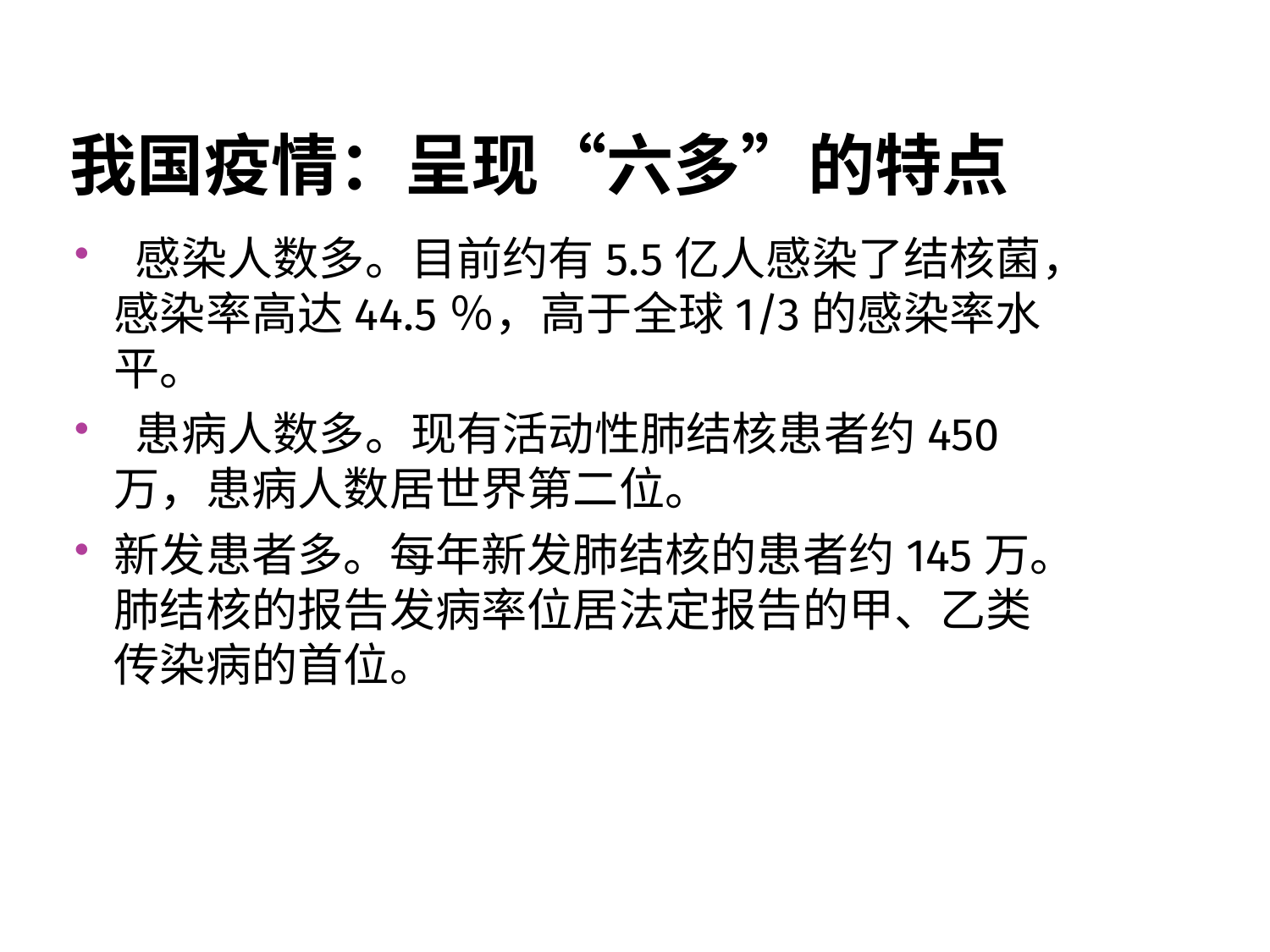

# 我国疫情：呈现“六多”的特点
 感染人数多。目前约有5.5亿人感染了结核菌，感染率高达44.5％，高于全球1/3的感染率水平。
 患病人数多。现有活动性肺结核患者约450万，患病人数居世界第二位。
新发患者多。每年新发肺结核的患者约145万。肺结核的报告发病率位居法定报告的甲、乙类传染病的首位。